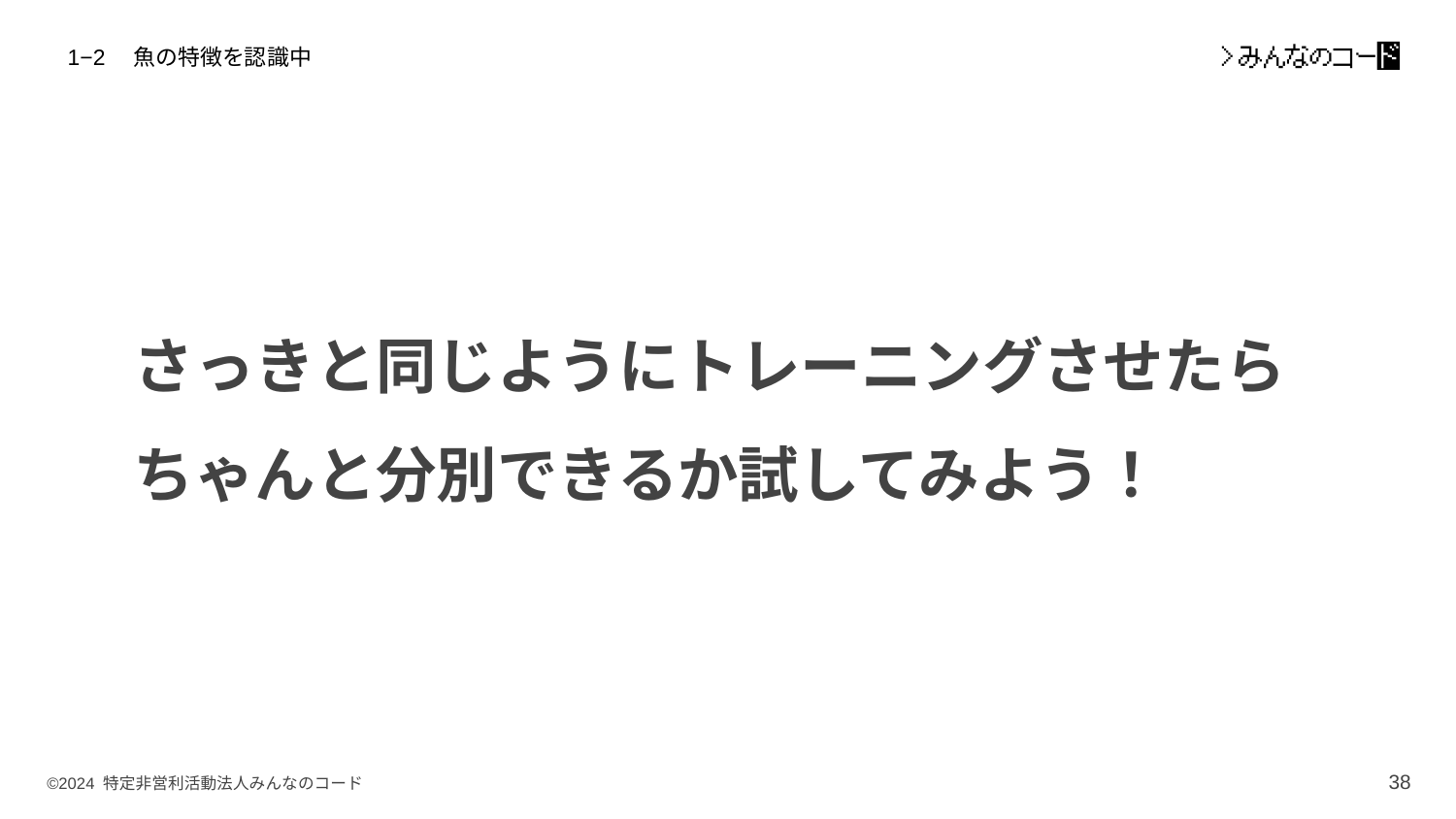

1−2　魚の特徴を認識中
# さっきと同じようにトレーニングさせたらちゃんと分別できるか試してみよう！